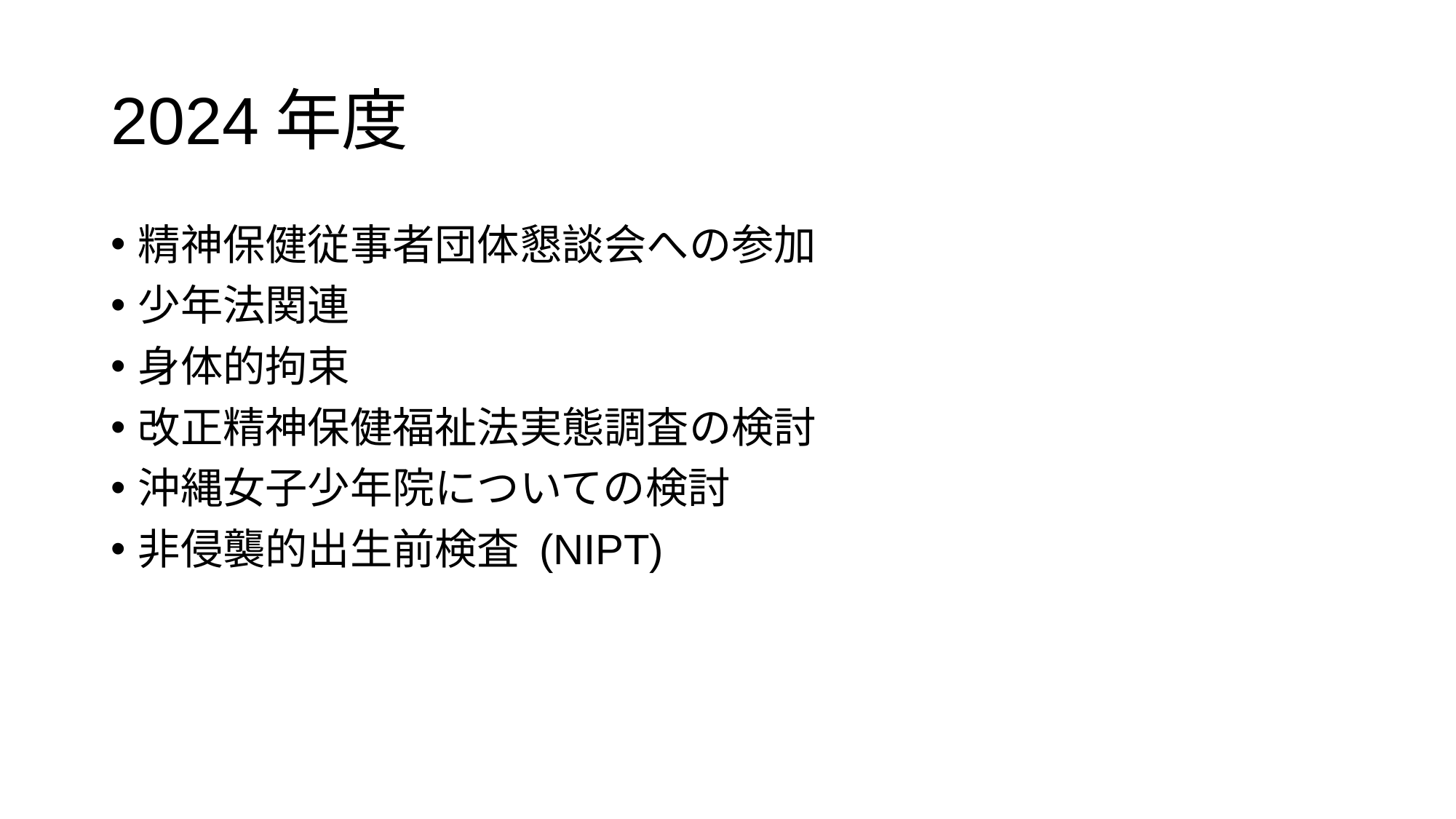

# 2024年度
精神保健従事者団体懇談会への参加
少年法関連
身体的拘束
改正精神保健福祉法実態調査の検討
沖縄女子少年院についての検討
非侵襲的出生前検査 (NIPT)